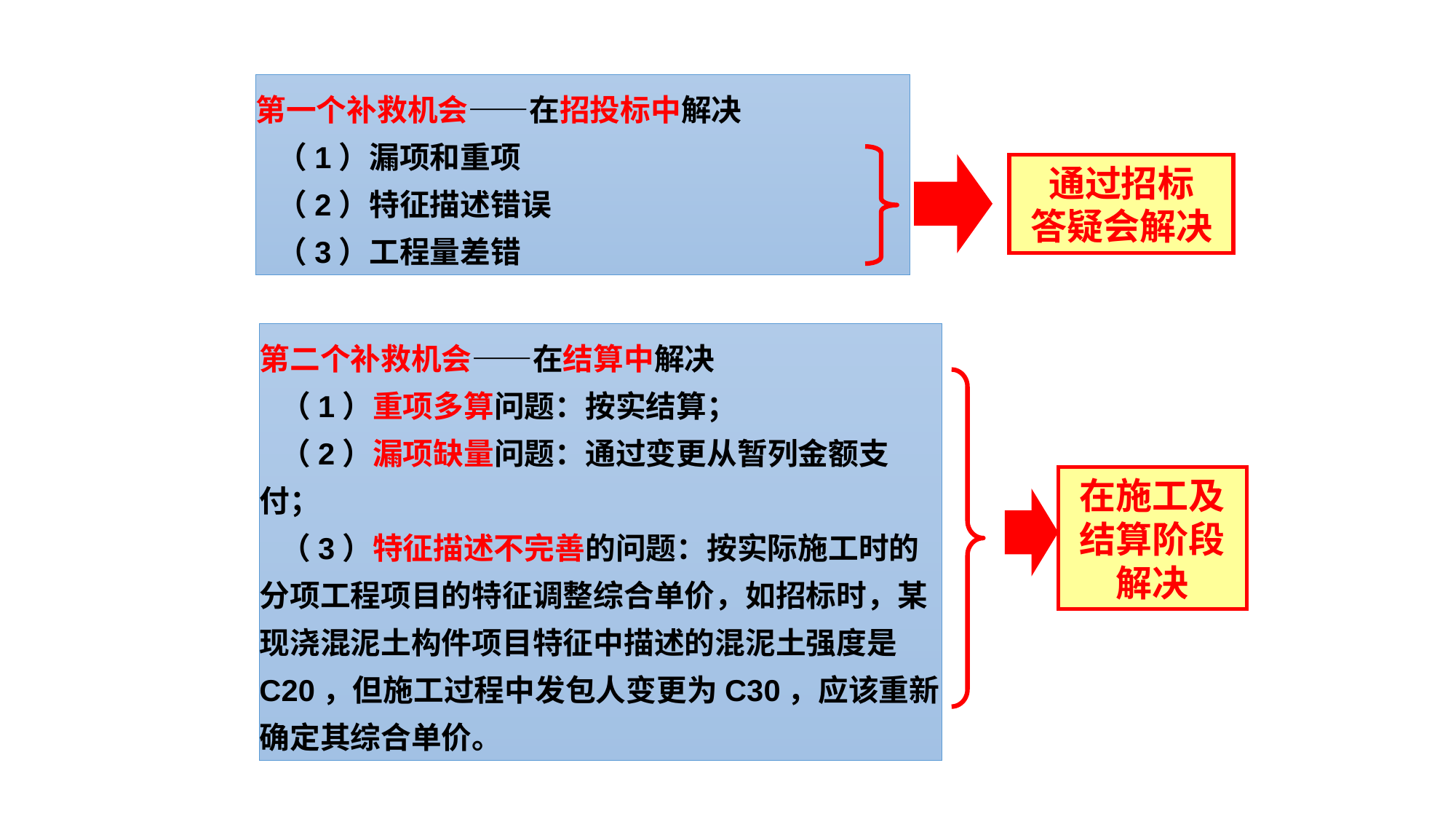

第一个补救机会——在招投标中解决
  （1）漏项和重项
  （2）特征描述错误
  （3）工程量差错

通过招标
答疑会解决
第二个补救机会——在结算中解决
  （1）重项多算问题：按实结算；
  （2）漏项缺量问题：通过变更从暂列金额支付；
  （3）特征描述不完善的问题：按实际施工时的分项工程项目的特征调整综合单价，如招标时，某现浇混泥土构件项目特征中描述的混泥土强度是C20，但施工过程中发包人变更为C30，应该重新确定其综合单价。

在施工及结算阶段解决